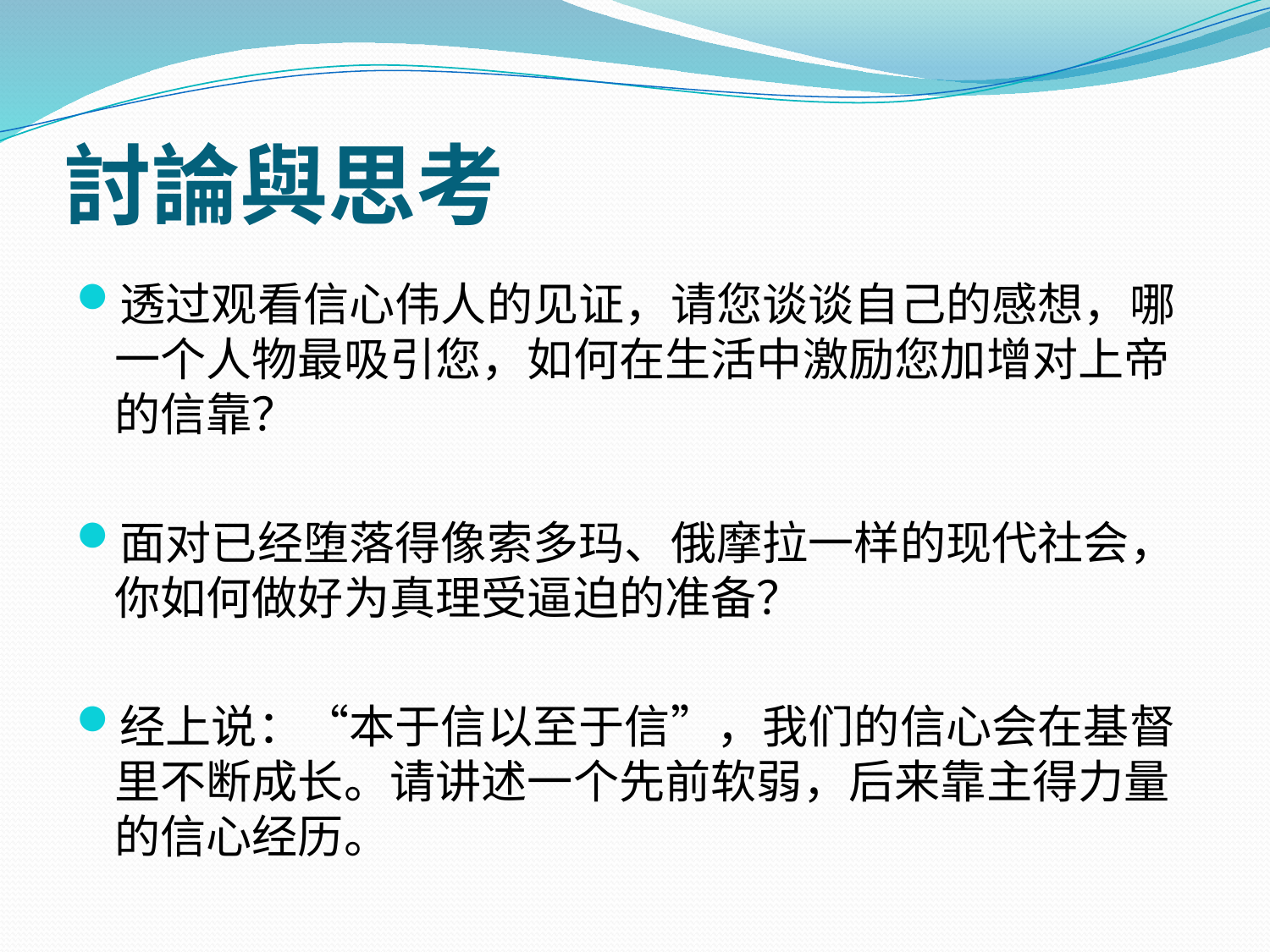

# 討論與思考
透过观看信心伟人的见证，请您谈谈自己的感想，哪一个人物最吸引您，如何在生活中激励您加增对上帝的信靠？

面对已经堕落得像索多玛、俄摩拉一样的现代社会，你如何做好为真理受逼迫的准备？

经上说：“本于信以至于信”，我们的信心会在基督里不断成长。请讲述一个先前软弱，后来靠主得力量的信心经历。